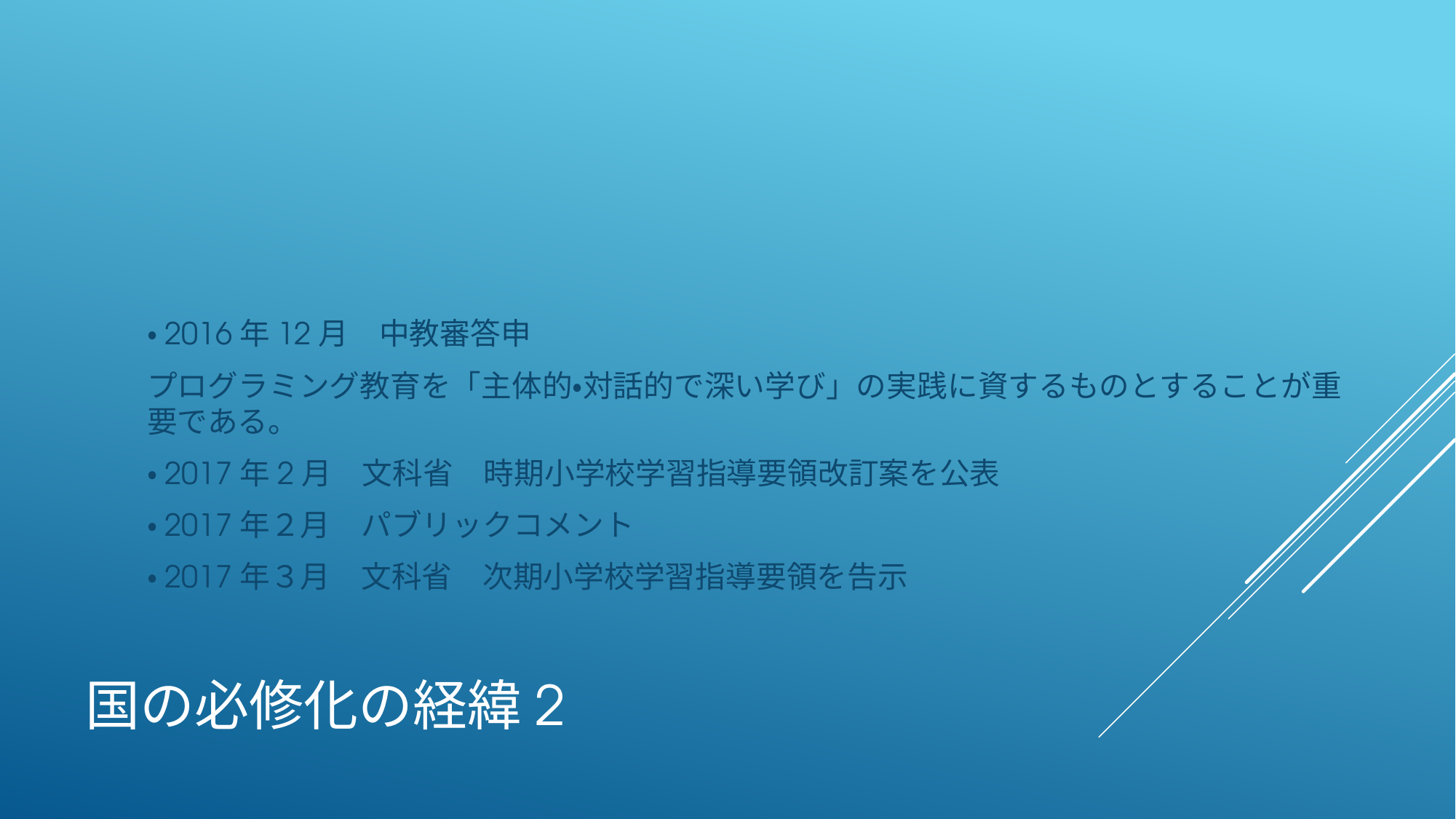

・2016年12月　中教審答申
プログラミング教育を「主体的・対話的で深い学び」の実践に資するものとすることが重要である。
・2017年2月　文科省　時期小学校学習指導要領改訂案を公表
・2017年２月　パブリックコメント
・2017年３月　文科省　次期小学校学習指導要領を告示

# 国の必修化の経緯2